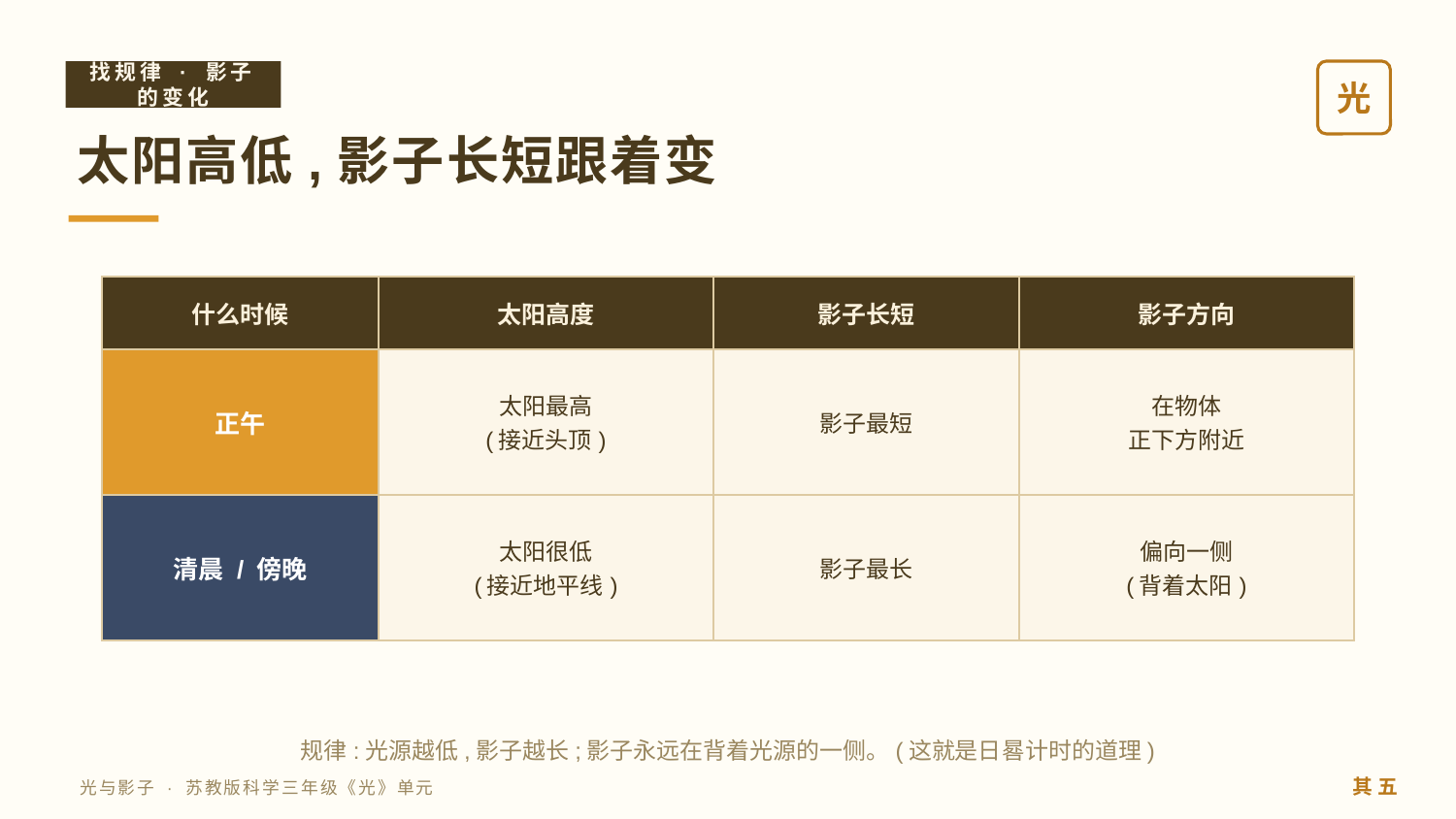

找规律 · 影子的变化
光

太阳高低,影子长短跟着变

| 什么时候 | 太阳高度 | 影子长短 | 影子方向 |
| --- | --- | --- | --- |
| 正午 | 太阳最高 (接近头顶) | 影子最短 | 在物体 正下方附近 |
| 清晨 / 傍晚 | 太阳很低 (接近地平线) | 影子最长 | 偏向一侧 (背着太阳) |
规律:光源越低,影子越长;影子永远在背着光源的一侧。(这就是日晷计时的道理)
其 五
光与影子 · 苏教版科学三年级《光》单元